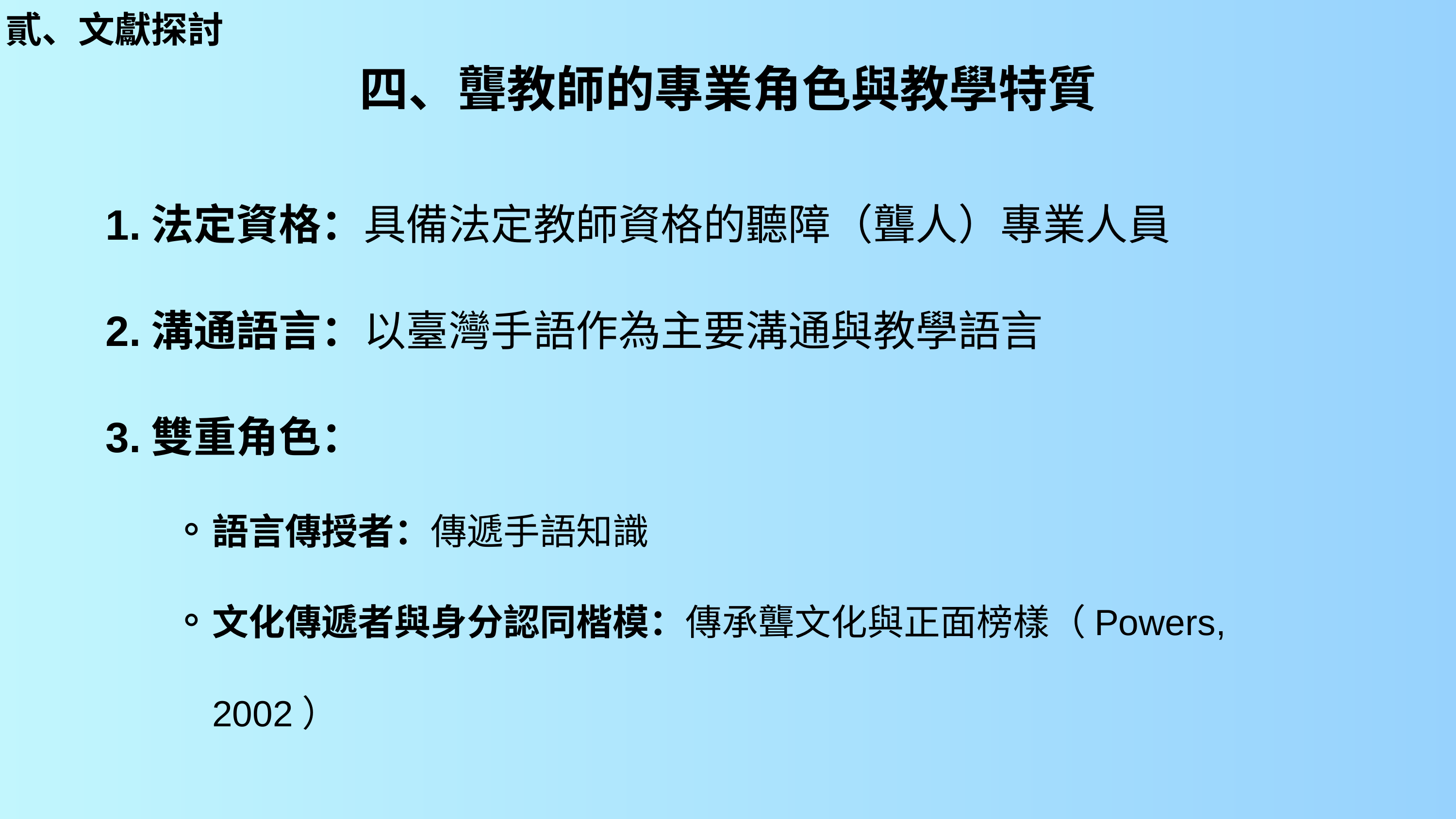

貳、文獻探討

四、聾教師的專業角色與教學特質
1.法定資格：具備法定教師資格的聽障（聾人）專業人員
2.溝通語言：以臺灣手語作為主要溝通與教學語言
3.雙重角色：
語言傳授者：傳遞手語知識
文化傳遞者與身分認同楷模：傳承聾文化與正面榜樣（Powers, 2002）